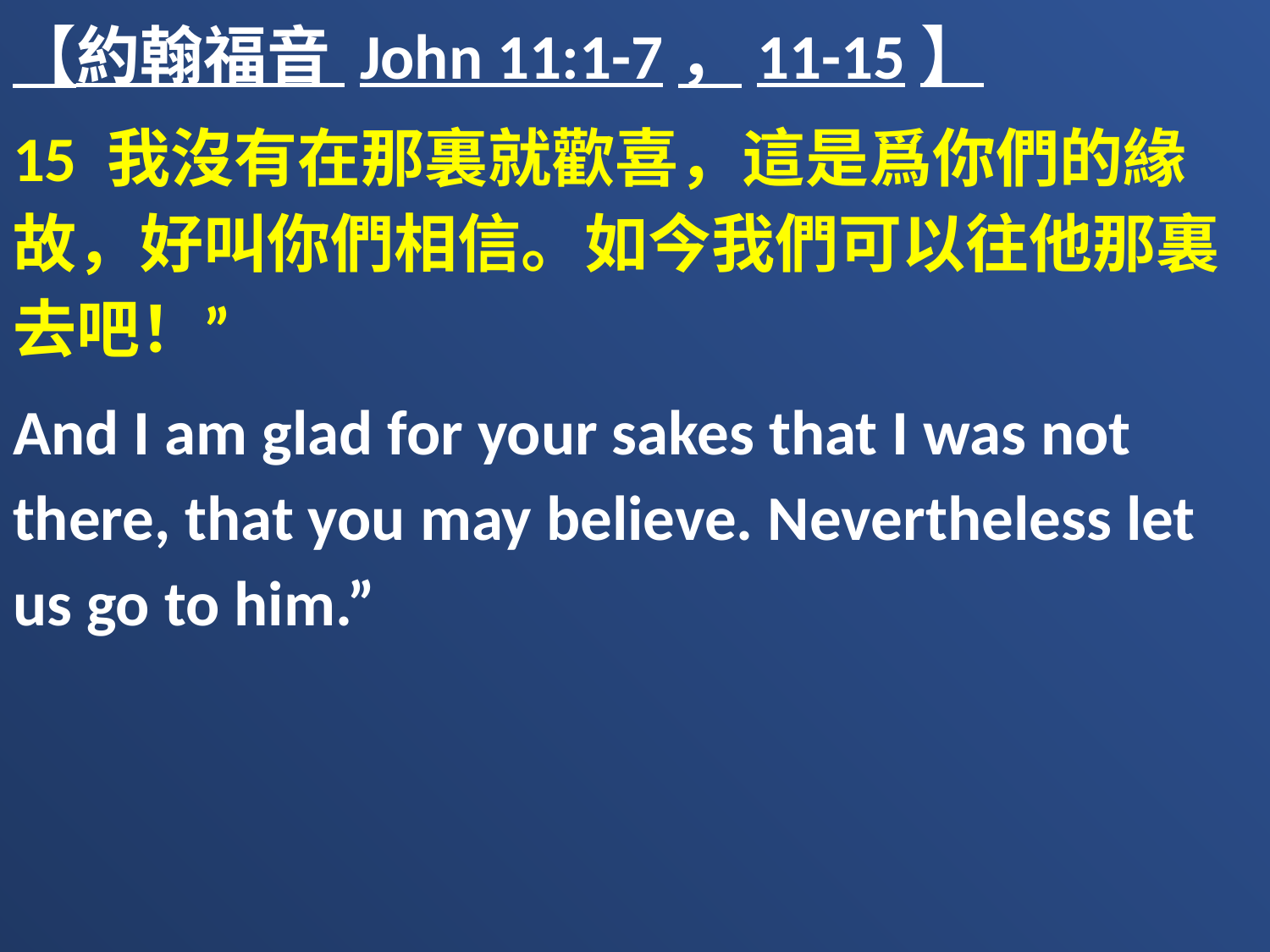

【約翰福音 John 11:1-7，11-15】
15 我沒有在那裏就歡喜，這是爲你們的緣故，好叫你們相信。如今我們可以往他那裏去吧！”
And I am glad for your sakes that I was not there, that you may believe. Nevertheless let us go to him.”